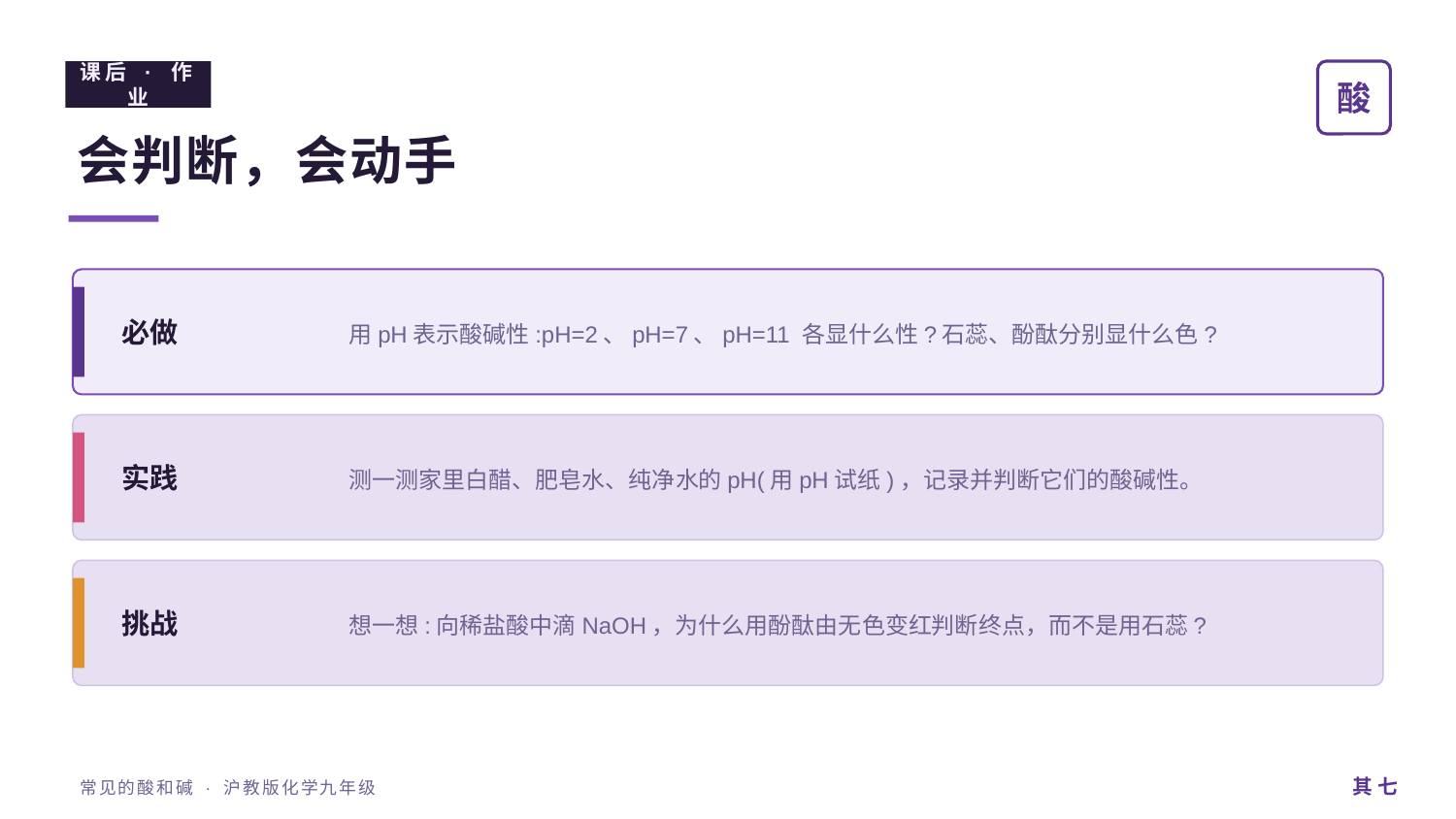

课后 · 作业
酸

会判断，会动手

用pH表示酸碱性:pH=2、pH=7、pH=11 各显什么性?石蕊、酚酞分别显什么色?
必做

测一测家里白醋、肥皂水、纯净水的pH(用pH试纸)，记录并判断它们的酸碱性。
实践

想一想:向稀盐酸中滴NaOH，为什么用酚酞由无色变红判断终点，而不是用石蕊?
挑战

其 七
常见的酸和碱 · 沪教版化学九年级